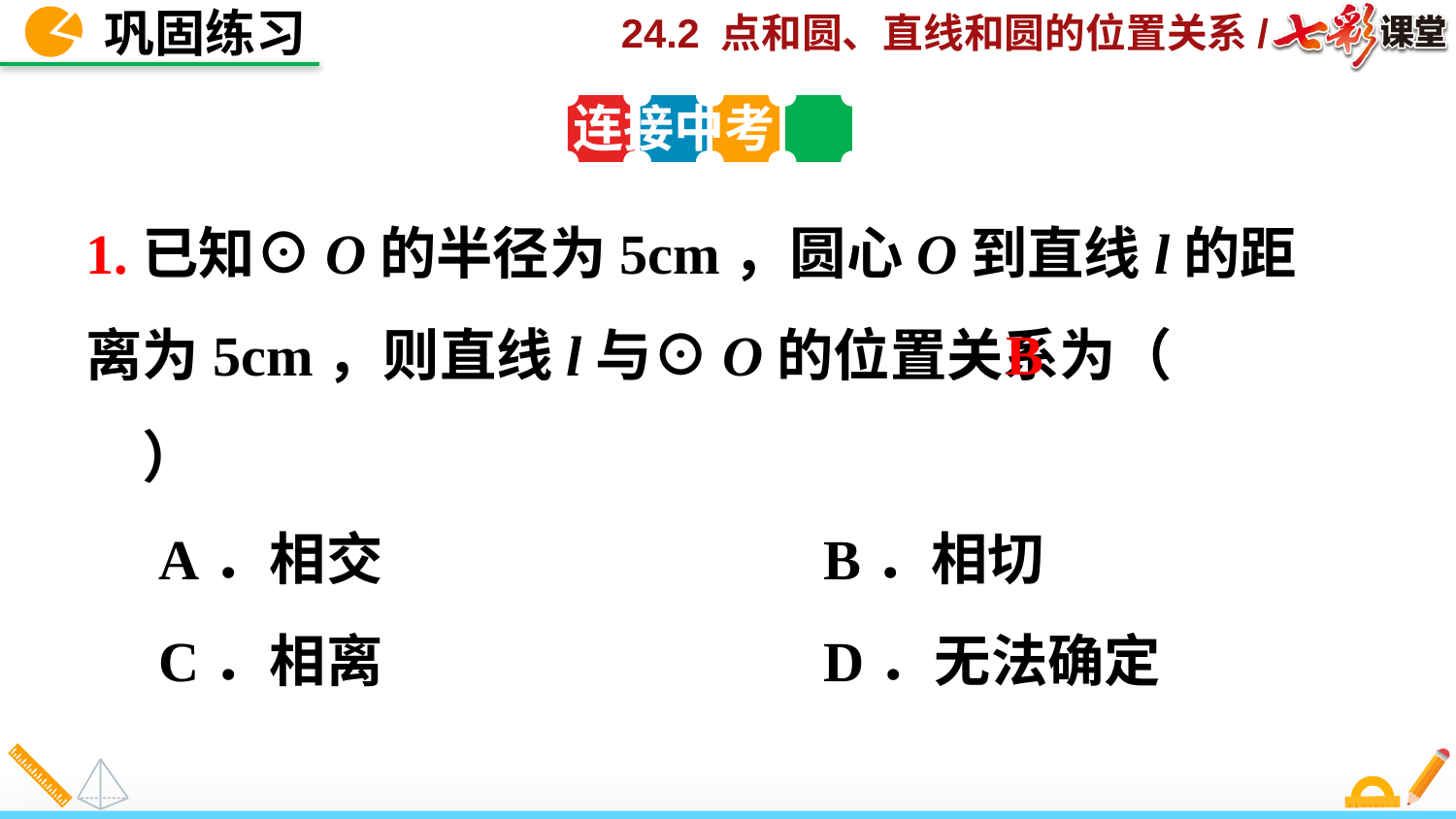

巩固练习

连接中考

1.已知⊙O的半径为5cm，圆心O到直线l的距离为5cm，则直线l与⊙O的位置关系为（　　）
A．相交	                            B．相切
C．相离	                            D．无法确定
B